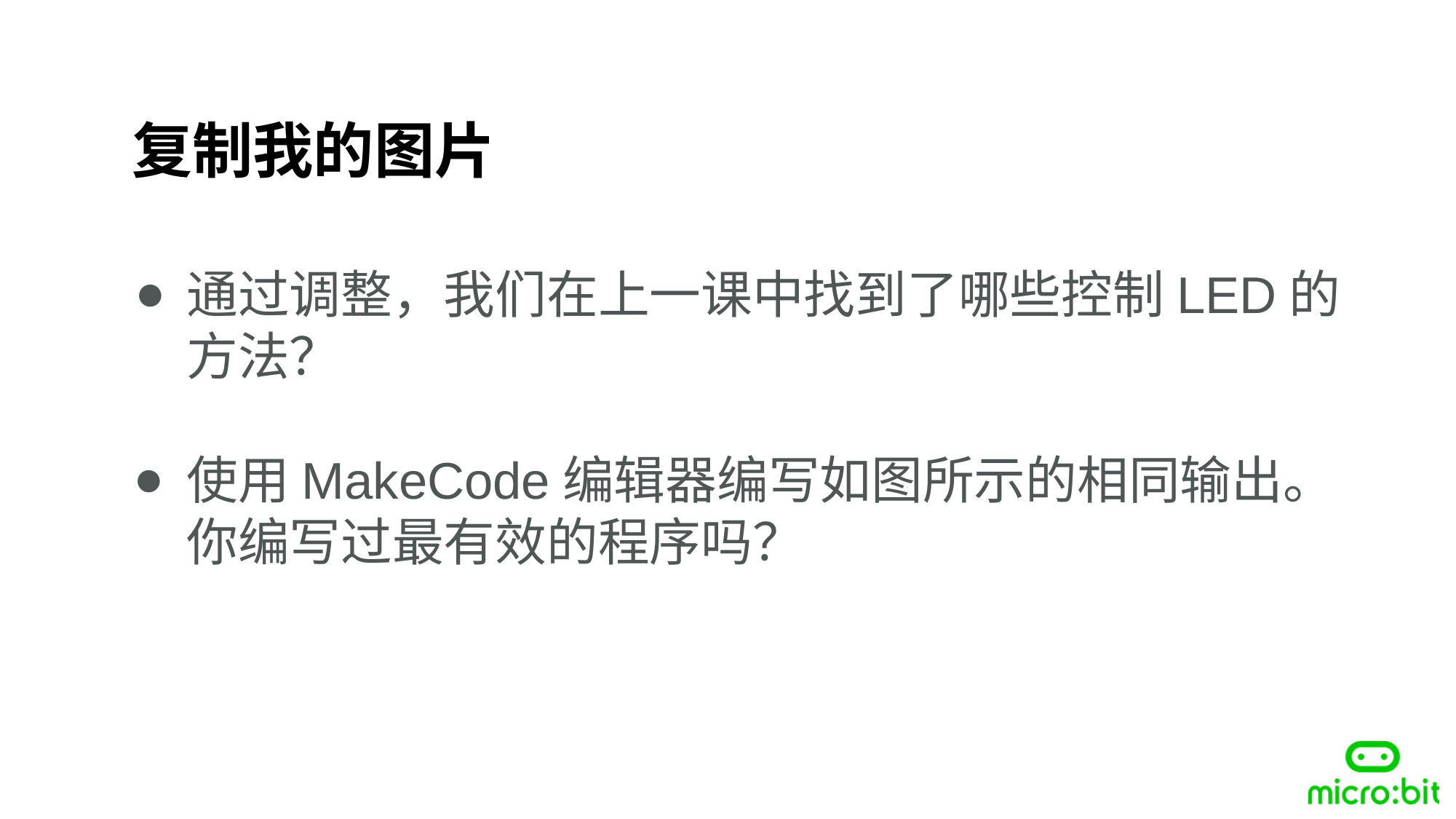

复制我的图片

通过调整，我们在上一课中找到了哪些控制LED的方法？

使用MakeCode编辑器编写如图所示的相同输出。你编写过最有效的程序吗？